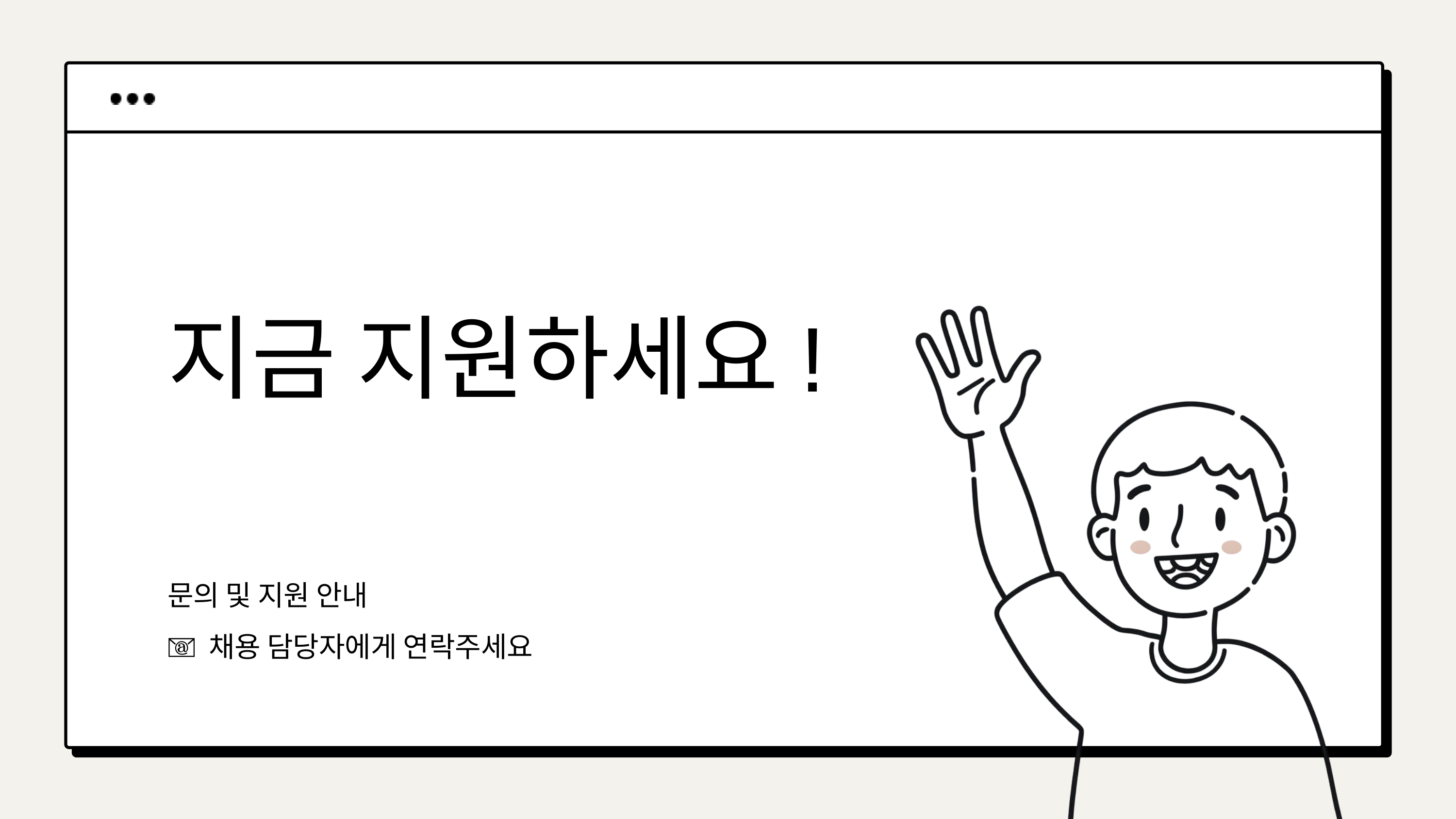

지금 지원하세요!

문의 및 지원 안내
📧 채용 담당자에게 연락주세요